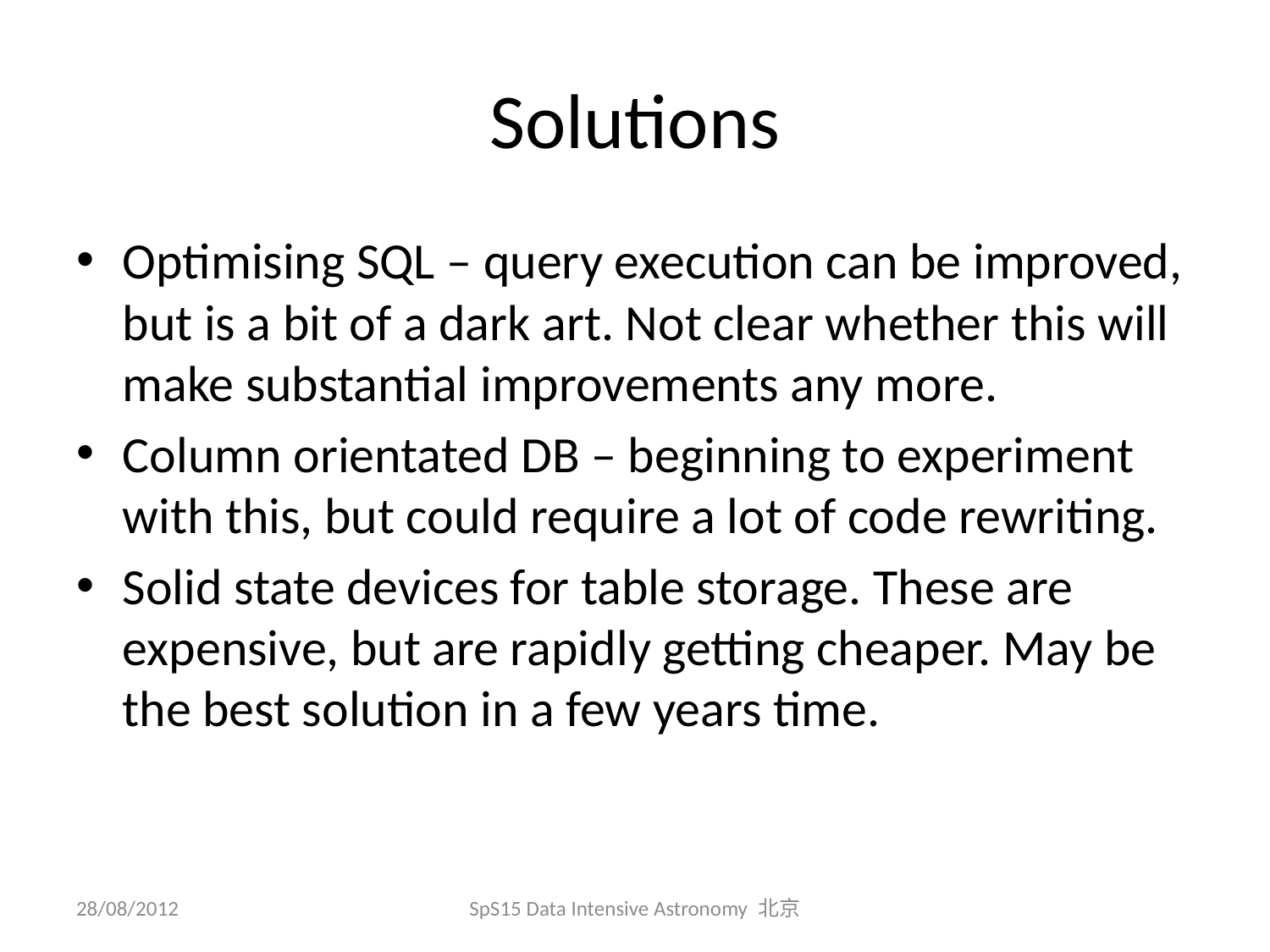

# Solutions
Optimising SQL – query execution can be improved, but is a bit of a dark art. Not clear whether this will make substantial improvements any more.
Column orientated DB – beginning to experiment with this, but could require a lot of code rewriting.
Solid state devices for table storage. These are expensive, but are rapidly getting cheaper. May be the best solution in a few years time.
28/08/2012
SpS15 Data Intensive Astronomy 北京